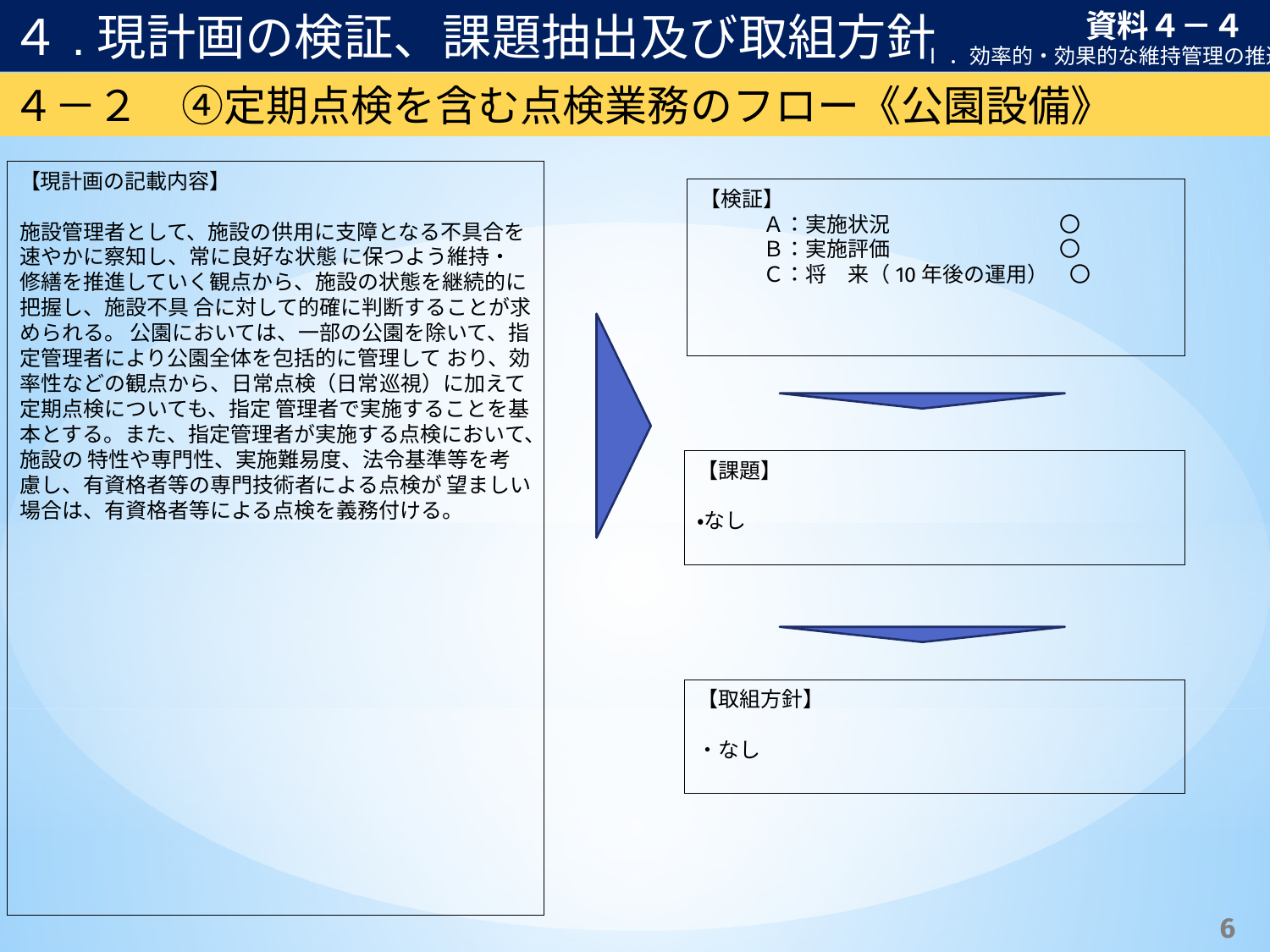

４.現計画の検証、課題抽出及び取組方針
資料４－４
Ⅰ．効率的・効果的な維持管理の推進
４－２　④定期点検を含む点検業務のフロー《公園設備》
【現計画の記載内容】

施設管理者として、施設の供用に支障となる不具合を速やかに察知し、常に良好な状態 に保つよう維持・修繕を推進していく観点から、施設の状態を継続的に把握し、施設不具 合に対して的確に判断することが求められる。 公園においては、一部の公園を除いて、指定管理者により公園全体を包括的に管理して おり、効率性などの観点から、日常点検（日常巡視）に加えて定期点検についても、指定 管理者で実施することを基本とする。また、指定管理者が実施する点検において、施設の 特性や専門性、実施難易度、法令基準等を考慮し、有資格者等の専門技術者による点検が 望ましい場合は、有資格者等による点検を義務付ける。

【検証】
　　　Ａ：実施状況　　　　　　　　〇
　　　Ｂ：実施評価　　　　　　　　〇
　　　Ｃ：将　来（10年後の運用）　〇

【課題】

・なし

【取組方針】

・なし

6